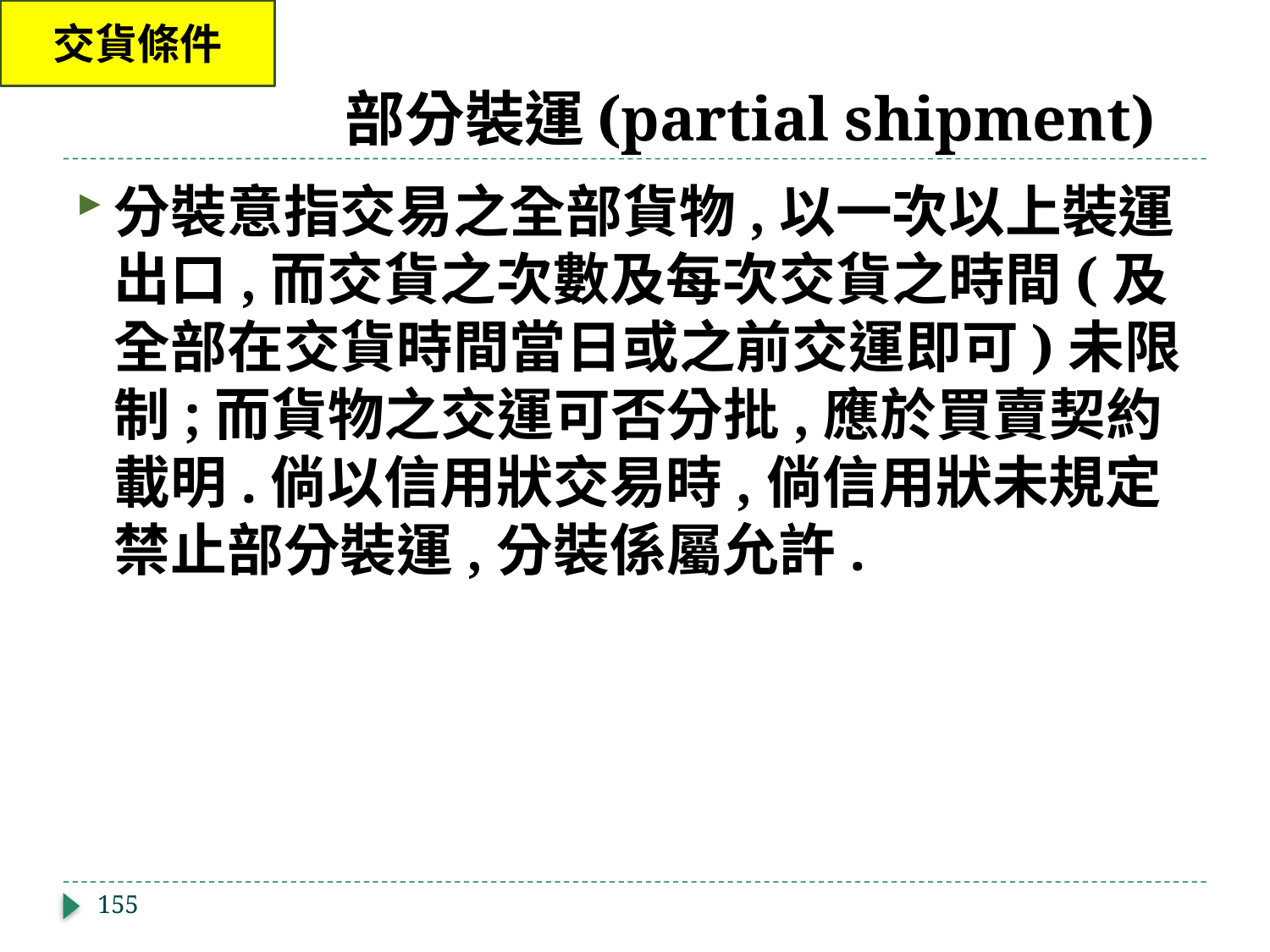

交貨條件
# 部分裝運(partial shipment)
分裝意指交易之全部貨物,以一次以上裝運出口,而交貨之次數及每次交貨之時間(及全部在交貨時間當日或之前交運即可)未限制;而貨物之交運可否分批,應於買賣契約載明.倘以信用狀交易時,倘信用狀未規定禁止部分裝運,分裝係屬允許.
155